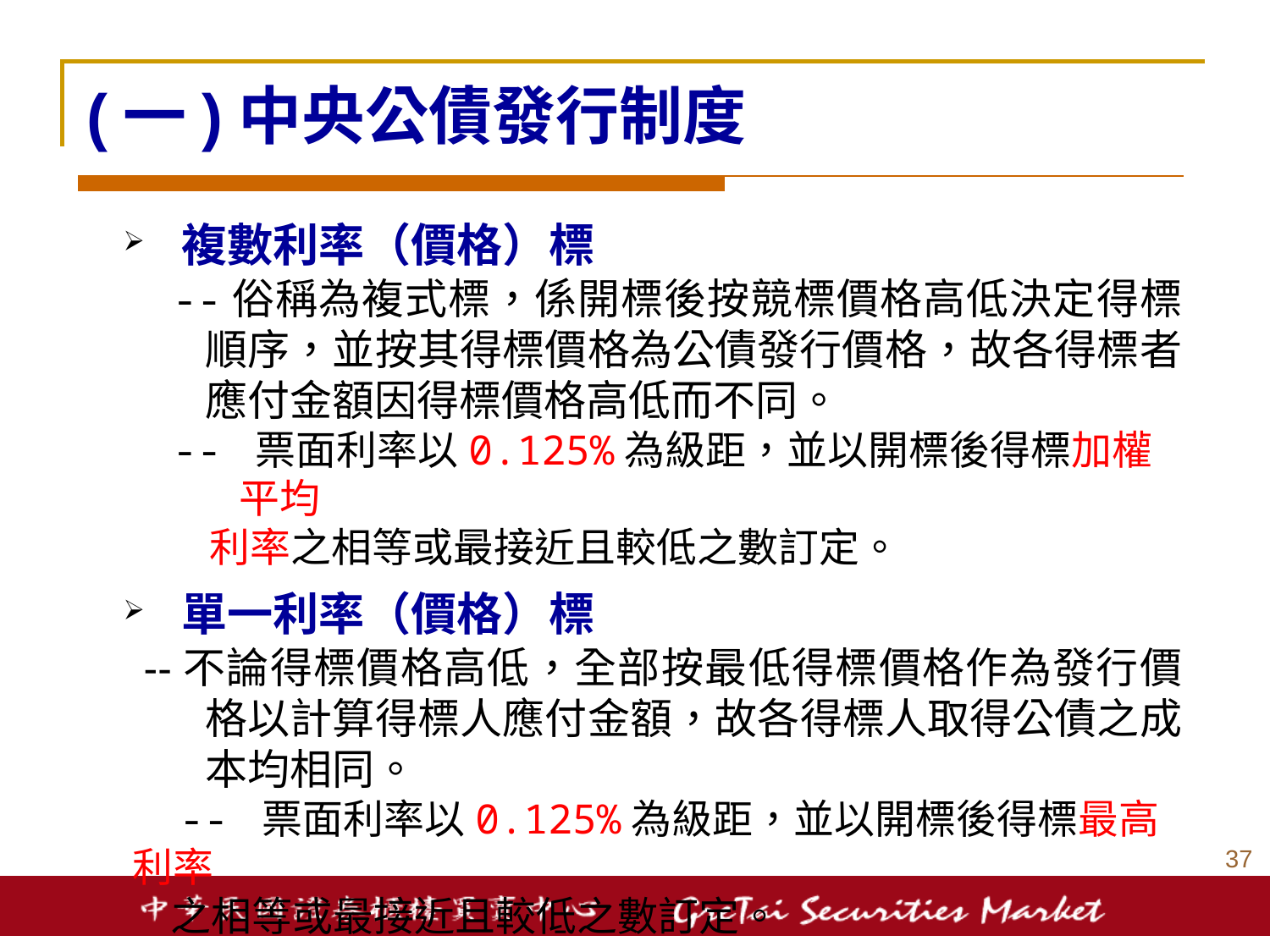

(一)中央公債發行制度

複數利率（價格）標
--俗稱為複式標，係開標後按競標價格高低決定得標順序，並按其得標價格為公債發行價格，故各得標者應付金額因得標價格高低而不同。
-- 票面利率以0.125%為級距，並以開標後得標加權平均
   利率之相等或最接近且較低之數訂定。
單一利率（價格）標
   --不論得標價格高低，全部按最低得標價格作為發行價格以計算得標人應付金額，故各得標人取得公債之成本均相同。
   -- 票面利率以0.125%為級距，並以開標後得標最高利率
      之相等或最接近且較低之數訂定。
37